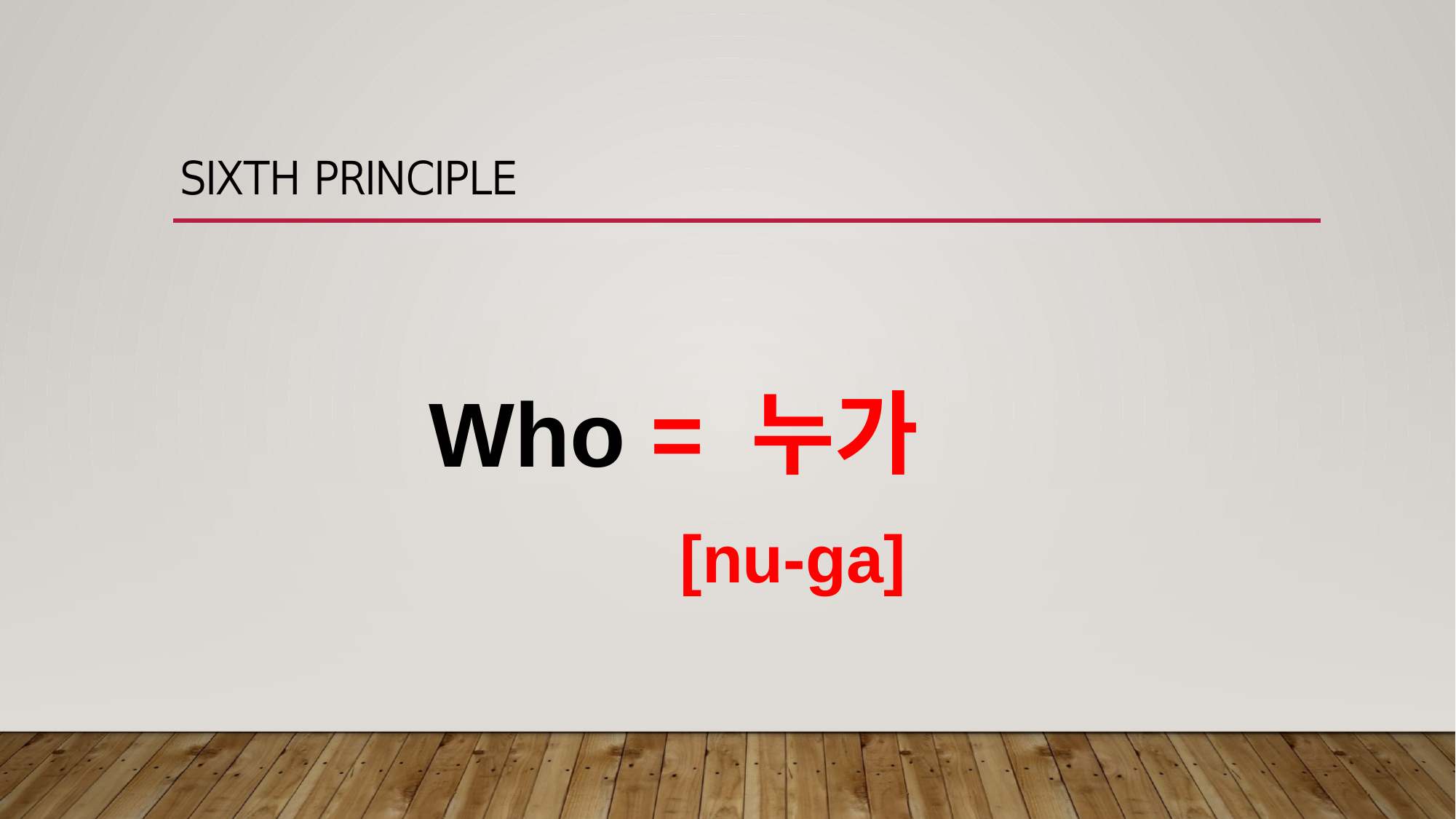

# Sixth principle
Who = 누가
                              [nu-ga]